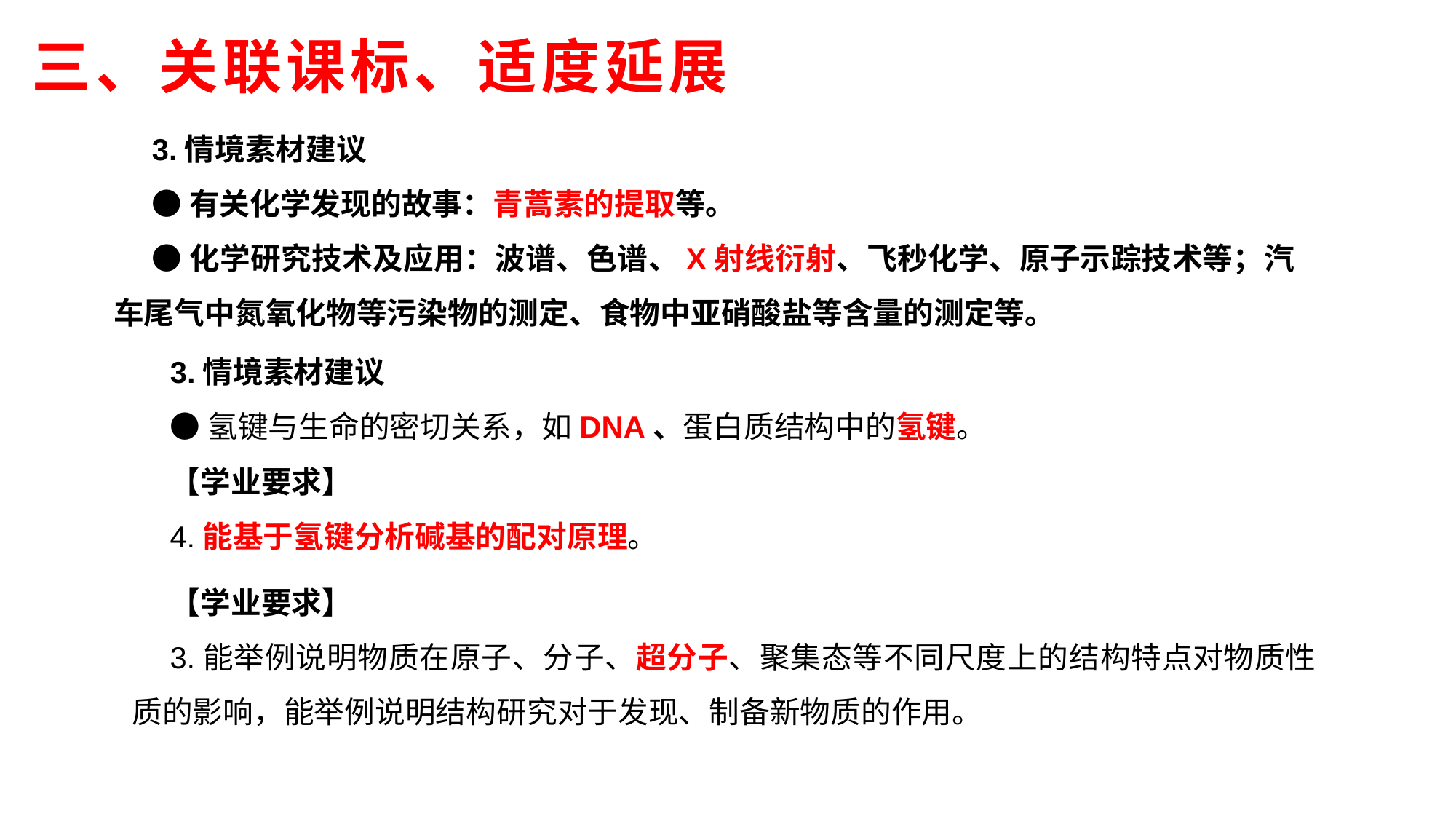

三、关联课标、适度延展
3.情境素材建议
●有关化学发现的故事：青蒿素的提取等。
●化学研究技术及应用：波谱、色谱、X射线衍射、飞秒化学、原子示踪技术等；汽车尾气中氮氧化物等污染物的测定、食物中亚硝酸盐等含量的测定等。
3.情境素材建议
●氢键与生命的密切关系，如DNA、蛋白质结构中的氢键。
【学业要求】
4.能基于氢键分析碱基的配对原理。
【学业要求】
3.能举例说明物质在原子、分子、超分子、聚集态等不同尺度上的结构特点对物质性质的影响，能举例说明结构研究对于发现、制备新物质的作用。